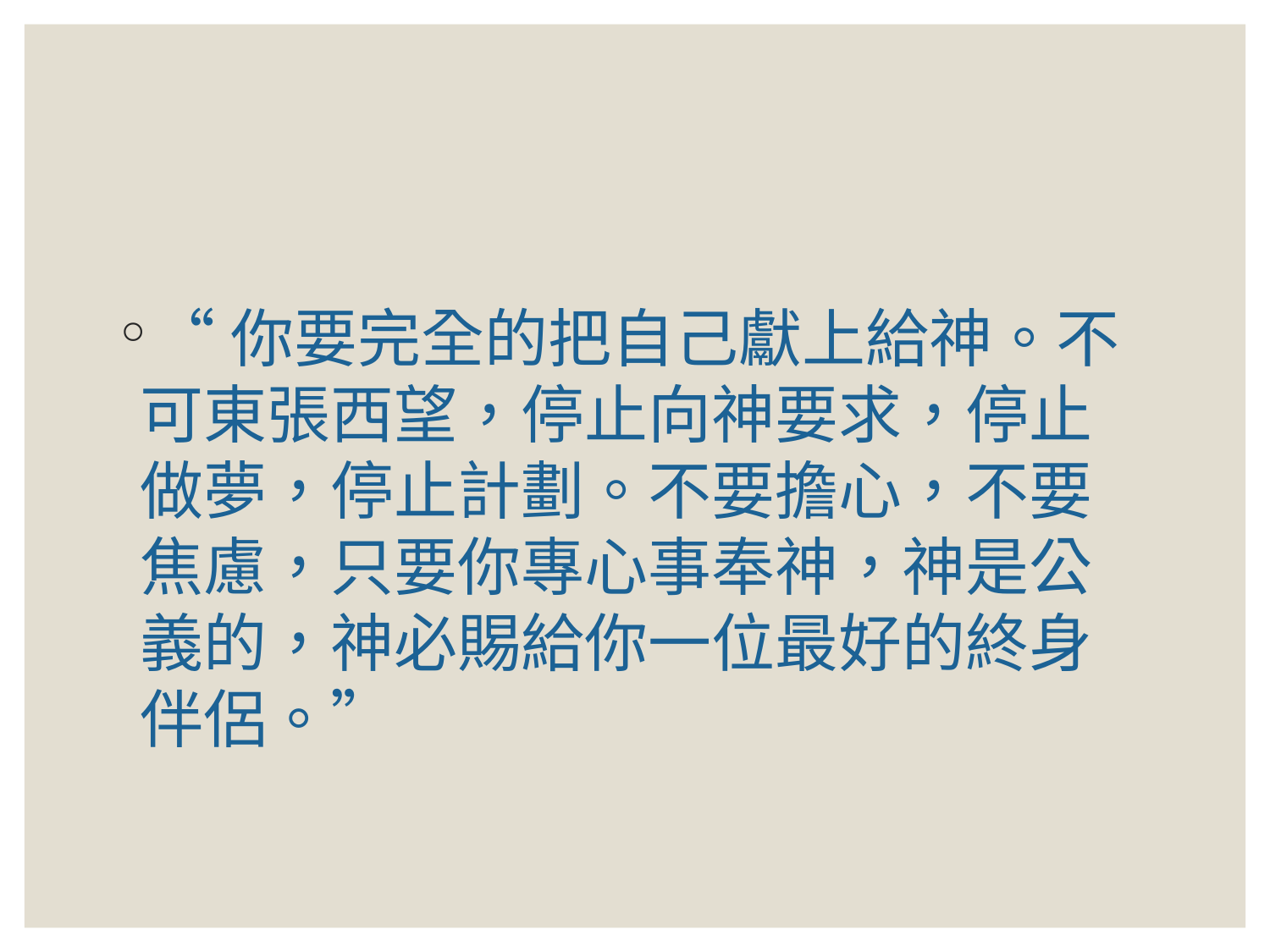

#
“你要完全的把自己獻上給神。不可東張西望，停止向神要求，停止做夢，停止計劃。不要擔心，不要焦慮，只要你專心事奉神，神是公義的，神必賜給你一位最好的終身伴侶。”